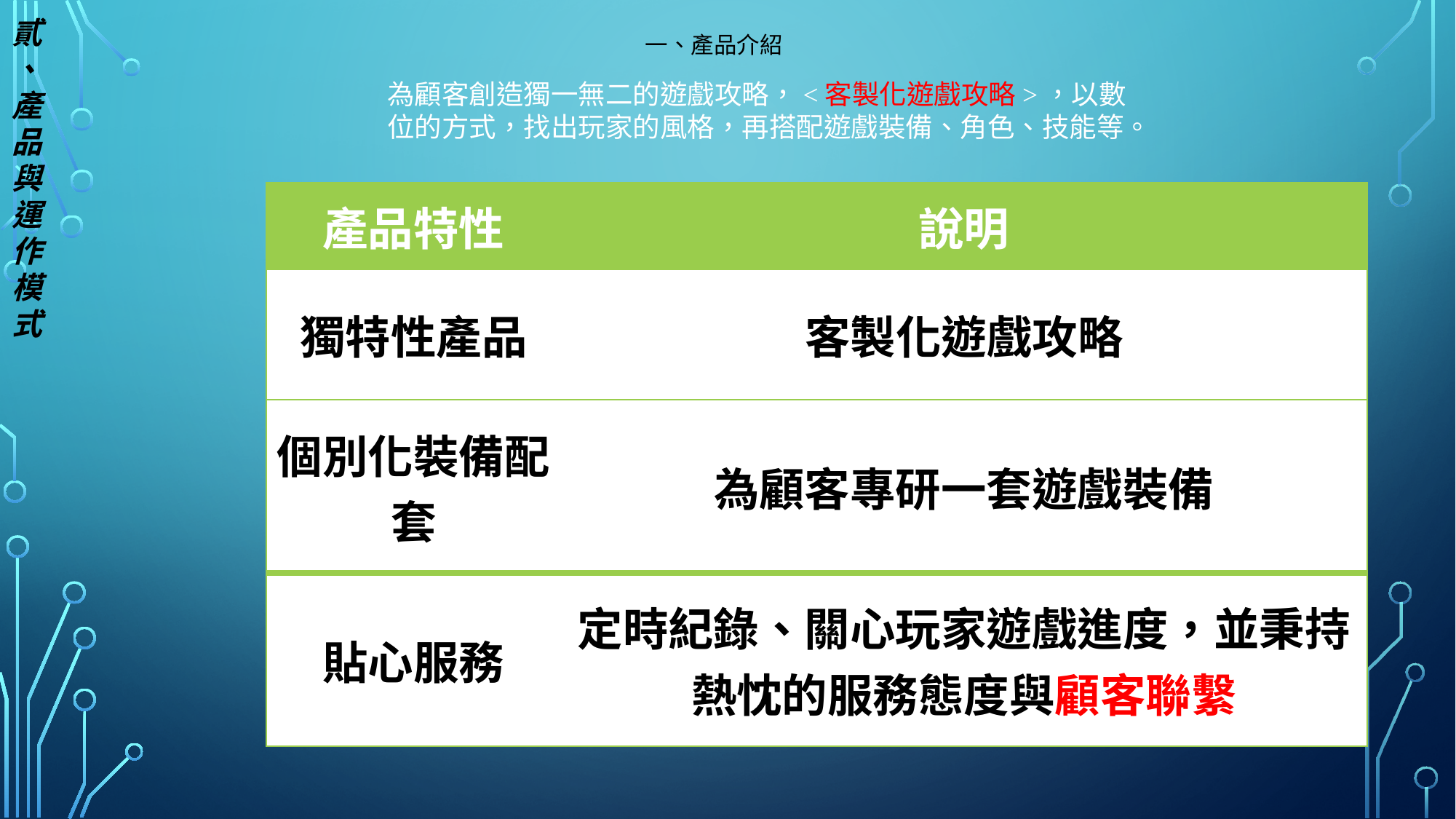

貳、產品與運作模式

# 一、產品介紹
為顧客創造獨一無二的遊戲攻略，<客製化遊戲攻略>，以數位的方式，找出玩家的風格，再搭配遊戲裝備、角色、技能等。
| 產品特性 | 說明 |
| --- | --- |
| 獨特性產品 | 客製化遊戲攻略 |
| 個別化裝備配套 | 為顧客專研一套遊戲裝備 |
| 貼心服務 | 定時紀錄、關心玩家遊戲進度，並秉持熱忱的服務態度與顧客聯繫 |